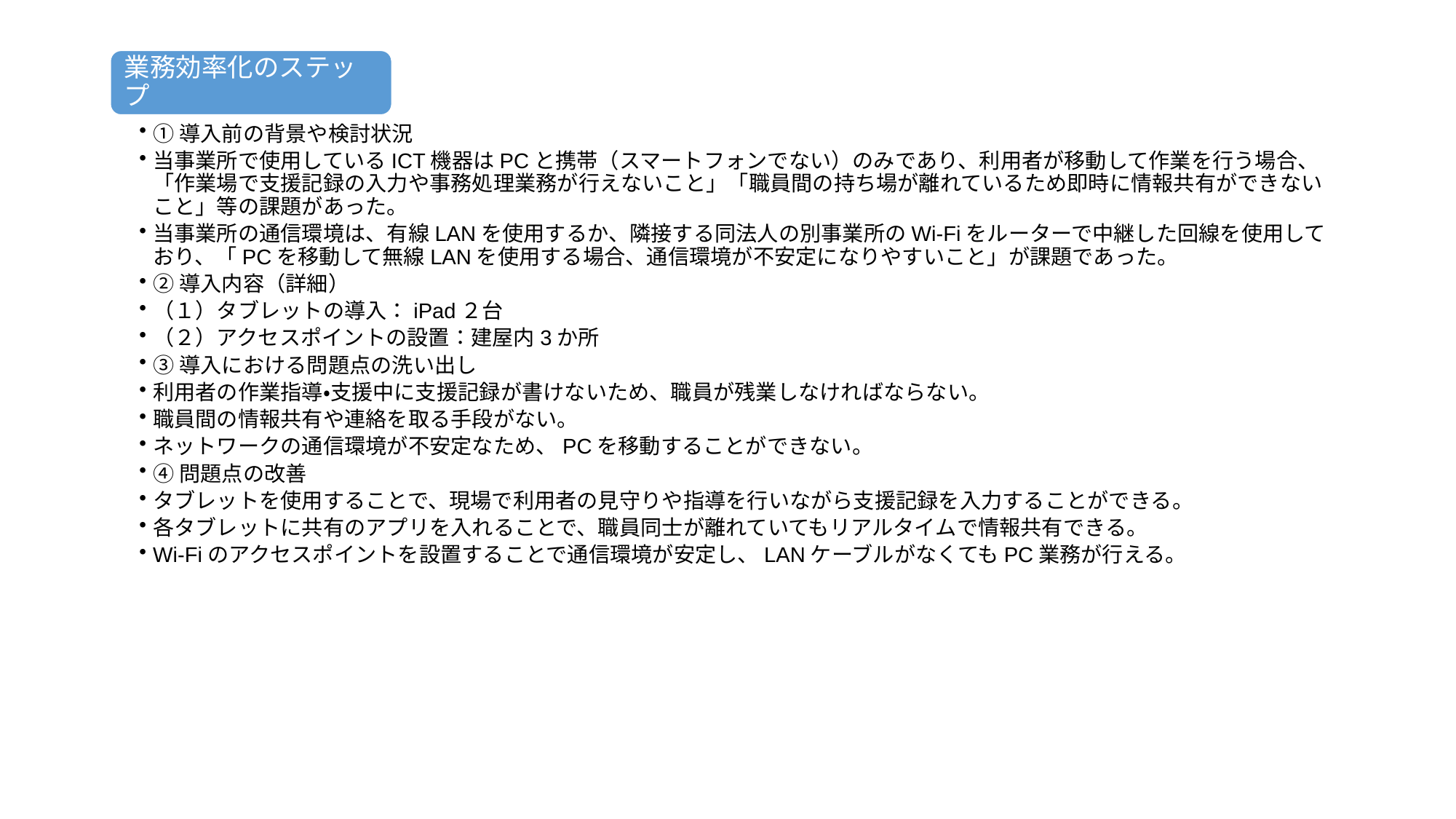

業務効率化のステップ
①導入前の背景や検討状況
当事業所で使用しているICT機器はPCと携帯（スマートフォンでない）のみであり、利用者が移動して作業を行う場合、「作業場で支援記録の入力や事務処理業務が行えないこと」「職員間の持ち場が離れているため即時に情報共有ができないこと」等の課題があった。
当事業所の通信環境は、有線LANを使用するか、隣接する同法人の別事業所のWi-Fiをルーターで中継した回線を使用しており、「PCを移動して無線LANを使用する場合、通信環境が不安定になりやすいこと」が課題であった。
②導入内容（詳細）
（１）タブレットの導入：iPad２台
（２）アクセスポイントの設置：建屋内3か所
③導入における問題点の洗い出し
利用者の作業指導・支援中に支援記録が書けないため、職員が残業しなければならない。
職員間の情報共有や連絡を取る手段がない。
ネットワークの通信環境が不安定なため、PCを移動することができない。
④問題点の改善
タブレットを使用することで、現場で利用者の見守りや指導を行いながら支援記録を入力することができる。
各タブレットに共有のアプリを入れることで、職員同士が離れていてもリアルタイムで情報共有できる。
Wi-Fiのアクセスポイントを設置することで通信環境が安定し、LANケーブルがなくてもPC業務が行える。